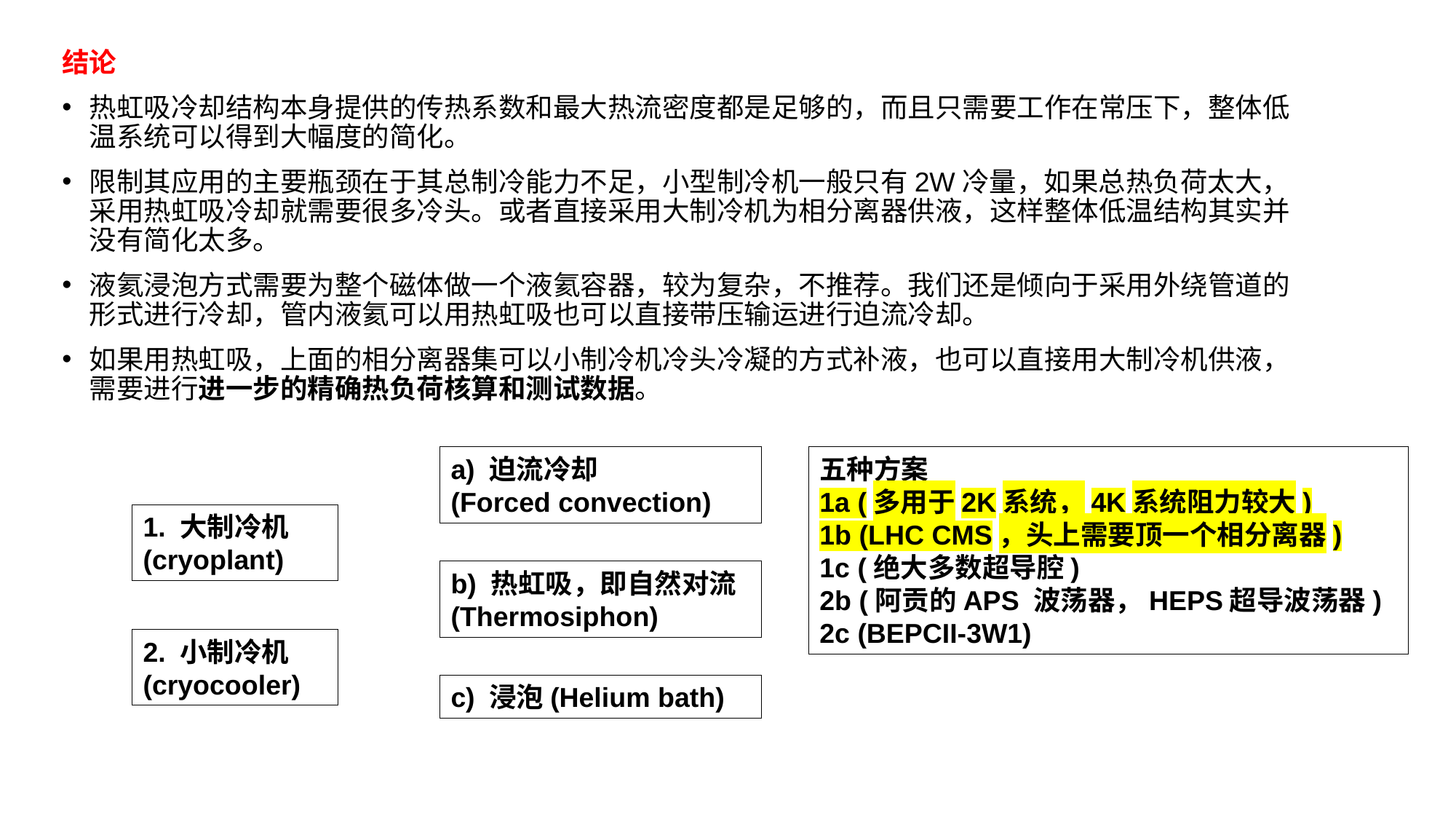

结论
热虹吸冷却结构本身提供的传热系数和最大热流密度都是足够的，而且只需要工作在常压下，整体低温系统可以得到大幅度的简化。
限制其应用的主要瓶颈在于其总制冷能力不足，小型制冷机一般只有2W冷量，如果总热负荷太大，采用热虹吸冷却就需要很多冷头。或者直接采用大制冷机为相分离器供液，这样整体低温结构其实并没有简化太多。
液氦浸泡方式需要为整个磁体做一个液氦容器，较为复杂，不推荐。我们还是倾向于采用外绕管道的形式进行冷却，管内液氦可以用热虹吸也可以直接带压输运进行迫流冷却。
如果用热虹吸，上面的相分离器集可以小制冷机冷头冷凝的方式补液，也可以直接用大制冷机供液，需要进行进一步的精确热负荷核算和测试数据。
a) 迫流冷却
(Forced convection)
五种方案
1a (多用于2K系统，4K系统阻力较大)
1b (LHC CMS，头上需要顶一个相分离器)
1c (绝大多数超导腔)
2b (阿贡的APS 波荡器，HEPS超导波荡器)
2c (BEPCII-3W1)
1. 大制冷机(cryoplant)
b) 热虹吸，即自然对流(Thermosiphon)
2. 小制冷机(cryocooler)
c) 浸泡(Helium bath)